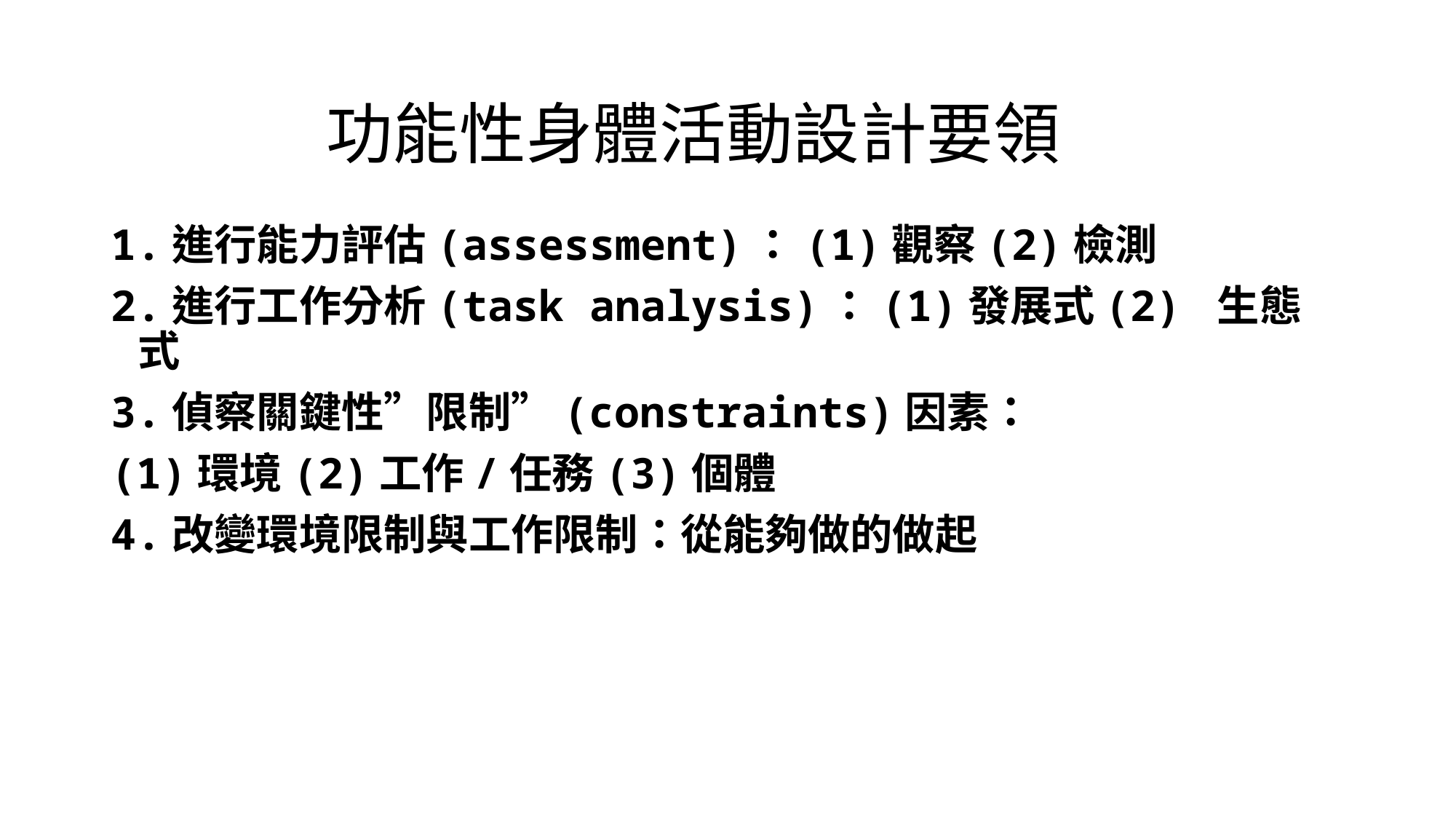

# 功能性身體活動設計要領
1.進行能力評估(assessment)：(1)觀察(2)檢測
2.進行工作分析(task analysis)：(1)發展式(2) 生態式
3.偵察關鍵性”限制”(constraints)因素：
(1)環境(2)工作/任務(3)個體
4.改變環境限制與工作限制：從能夠做的做起